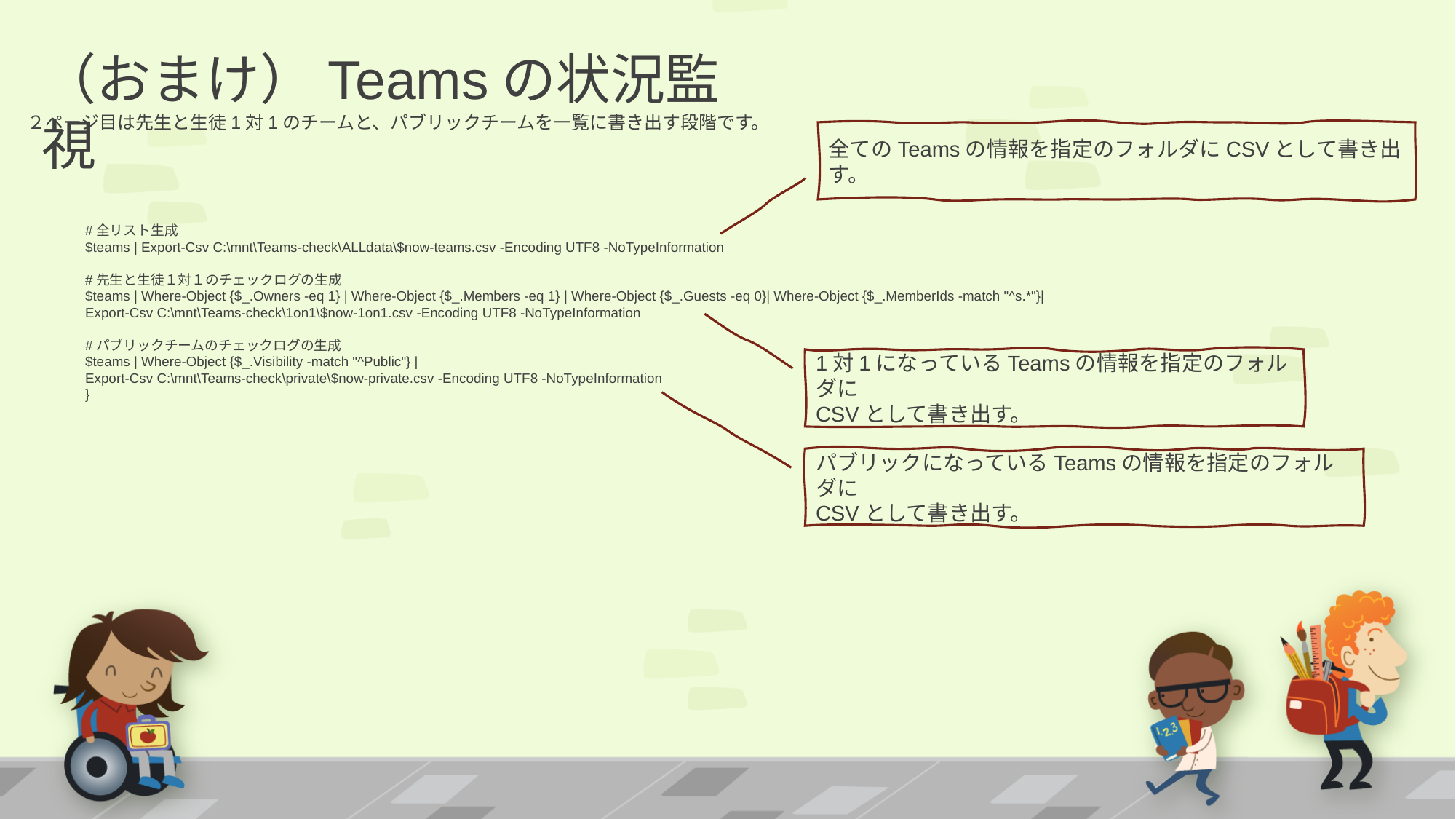

$User = "syncadmin@gifunet.onmicrosoft.com"
$PWord = ConvertTo-SecureString -String "2oi5Office" –AsPlainText -Force
$Cred = New-Object –TypeName System.Management.Automation.PSCredential –ArgumentList $User, $PWord
Connect-MsolService -Credential $Cred

<##########################################
        スクリプト本体
###########################################>

#Microsoft Teams に接続
$User2 = "kiban@gifu-net.ed.jp"
$PWord2 = ConvertTo-SecureString -String "yabutadc17765" –AsPlainText -Force
$Cred2 = New-Object –TypeName System.Management.Automation.PSCredential –ArgumentList $User2, $PWord2
Connect-MicrosoftTeams -Credential $Cred2$now = Get-Date -Format "yyyy-MMdd-HHmmss“

$teams = @()
Get-Team | ForEach-Object {
	$obj = New-Object object
	$users = Get-TeamUser -GroupId $_.GroupId
	$owners = $users | Where-Object { $_.Role -like "owner" }
	$members = $users | Where-Object { $_.Role -like "member" }
	$guests = $users | Where-Object { $_.Role -like "guest" }
	$obj | Add-Member -NotePropertyMembers @{
		"GroupId"       = $_.GroupId;
		"DisplayName"   = $_.DisplayName;
		"Visibility"    = $_.Visibility;
		"Owners"        = $owners.count;
		"OwnerIds"      = $owners.User -join "`r`n"
		"Members"       = $members.count;
		"MemberIds"     = $members.User -join "`r`n"
		"Guests"        = $guests.count;
		"GuestIds"      = $guests.User -join "`r`n";
	}
$teams += ($obj | Select-Object GroupId, DisplayName, Visibility, Owners, OwnerIds, Members, MemberIds, Guests, GuestIds)

#全リスト生成
$teams | Export-Csv C:\mnt\Teams-check\ALLdata\$now-teams.csv -Encoding UTF8 -NoTypeInformation

#先生と生徒１対１のチェックログの生成
$teams | Where-Object {$_.Owners -eq 1} | Where-Object {$_.Members -eq 1} | Where-Object {$_.Guests -eq 0}| Where-Object {$_.MemberIds -match "^s.*"}|
Export-Csv C:\mnt\Teams-check\1on1\$now-1on1.csv -Encoding UTF8 -NoTypeInformation
$teams | Where-Object {$_.Owners -eq 1} | Where-Object {$_.Members -eq 1} | Where-Object {$_.Guests -eq 0}| Where-Object {$_.MemberIds -match "^s.*"}| Select-Object DisplayName |
Export-Csv C:\mnt\AlertMail\Checkcsv\1on1.csv -Encoding UTF8 -NoTypeInformation

#パブリックチームのチェックログの生成
$teams | Where-Object {$_.Visibility -match "^Public"} |
Export-Csv C:\mnt\Teams-check\private\$now-private.csv -Encoding UTF8 -NoTypeInformation
$teams | Where-Object {$_.Visibility -match "^Public"} | Select-Object DisplayName |
Export-Csv C:\mnt\AlertMail\Checkcsv\private.csv -Encoding UTF8 -NoTypeInformation
}
（おまけ）Teamsの状況監視
２ページ目は先生と生徒1対1のチームと、パブリックチームを一覧に書き出す段階です。
全てのTeamsの情報を指定のフォルダにCSVとして書き出す。
#全リスト生成
$teams | Export-Csv C:\mnt\Teams-check\ALLdata\$now-teams.csv -Encoding UTF8 -NoTypeInformation

#先生と生徒１対１のチェックログの生成
$teams | Where-Object {$_.Owners -eq 1} | Where-Object {$_.Members -eq 1} | Where-Object {$_.Guests -eq 0}| Where-Object {$_.MemberIds -match "^s.*"}|
Export-Csv C:\mnt\Teams-check\1on1\$now-1on1.csv -Encoding UTF8 -NoTypeInformation

#パブリックチームのチェックログの生成
$teams | Where-Object {$_.Visibility -match "^Public"} |
Export-Csv C:\mnt\Teams-check\private\$now-private.csv -Encoding UTF8 -NoTypeInformation
}
1対1になっているTeamsの情報を指定のフォルダに
CSVとして書き出す。
パブリックになっているTeamsの情報を指定のフォルダに
CSVとして書き出す。